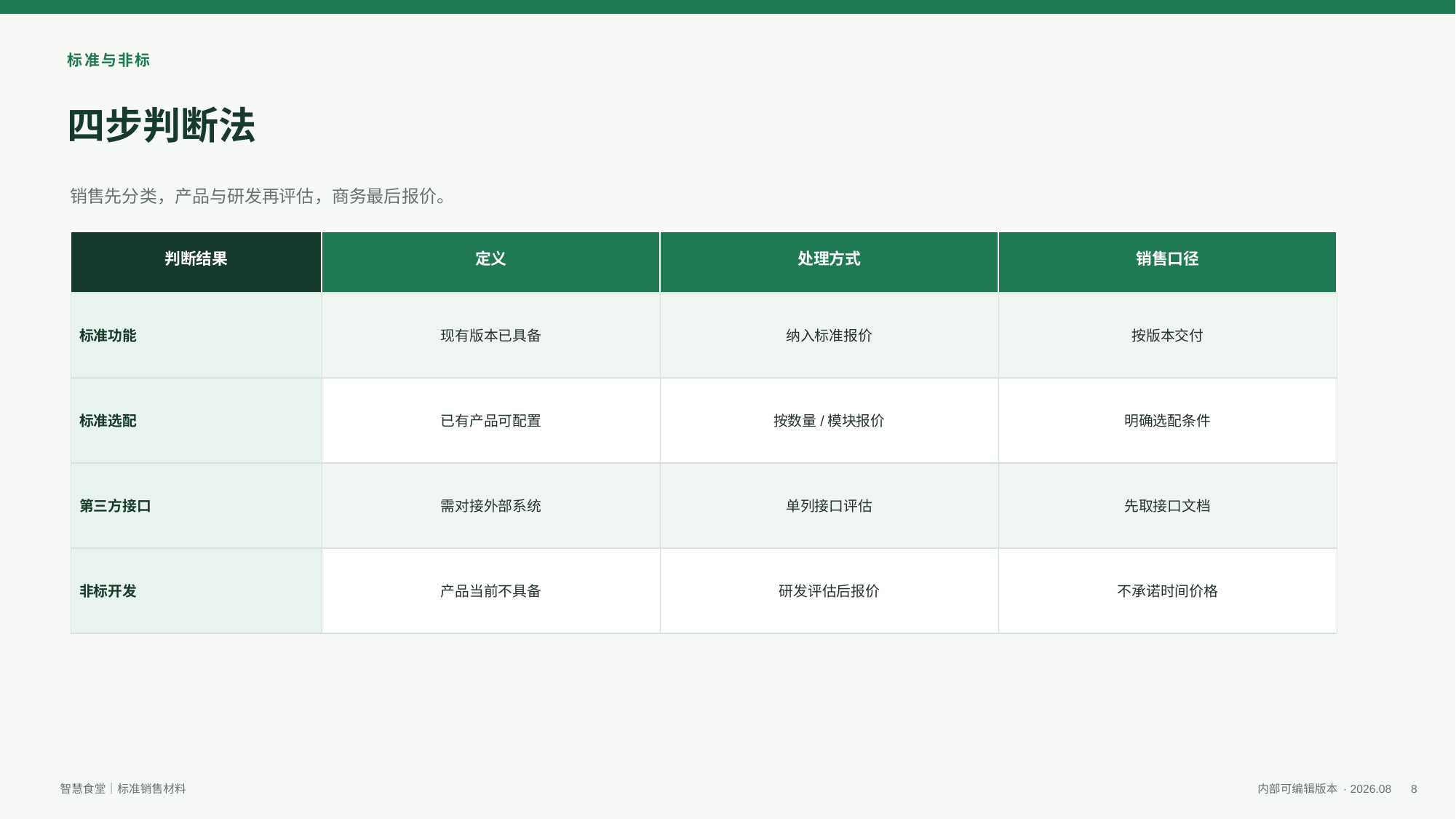

标准与非标
四步判断法
销售先分类，产品与研发再评估，商务最后报价。

判断结果
定义
处理方式
销售口径

标准功能
现有版本已具备
纳入标准报价
按版本交付

标准选配
已有产品可配置
按数量/模块报价
明确选配条件

第三方接口
需对接外部系统
单列接口评估
先取接口文档

非标开发
产品当前不具备
研发评估后报价
不承诺时间价格
8